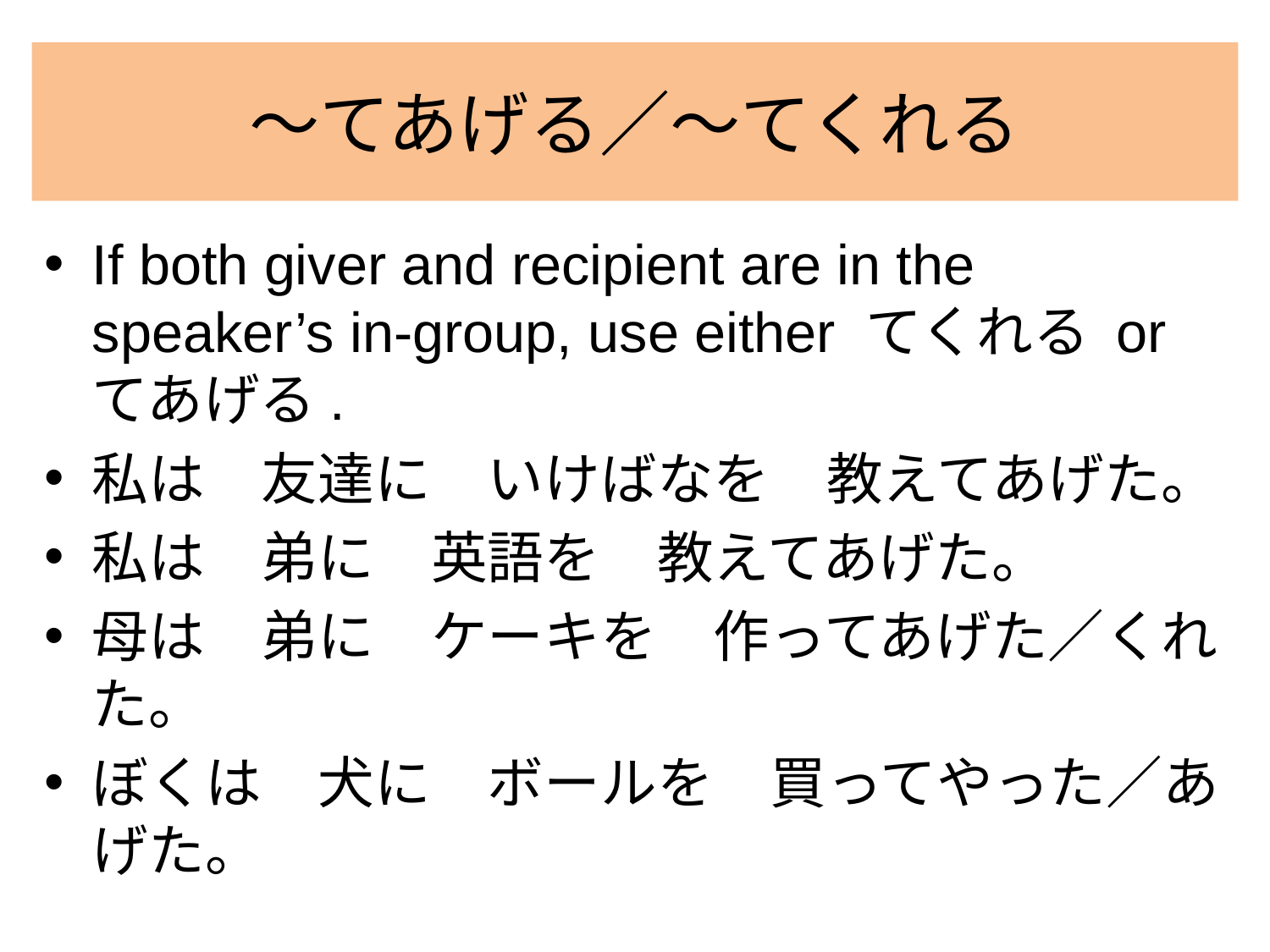

# 〜てあげる／〜てくれる
If both giver and recipient are in the speaker’s in-group, use either てくれる or てあげる.
私は　友達に　いけばなを　教えてあげた。
私は　弟に　英語を　教えてあげた。
母は　弟に　ケーキを　作ってあげた／くれた。
ぼくは　犬に　ボールを　買ってやった／あげた。